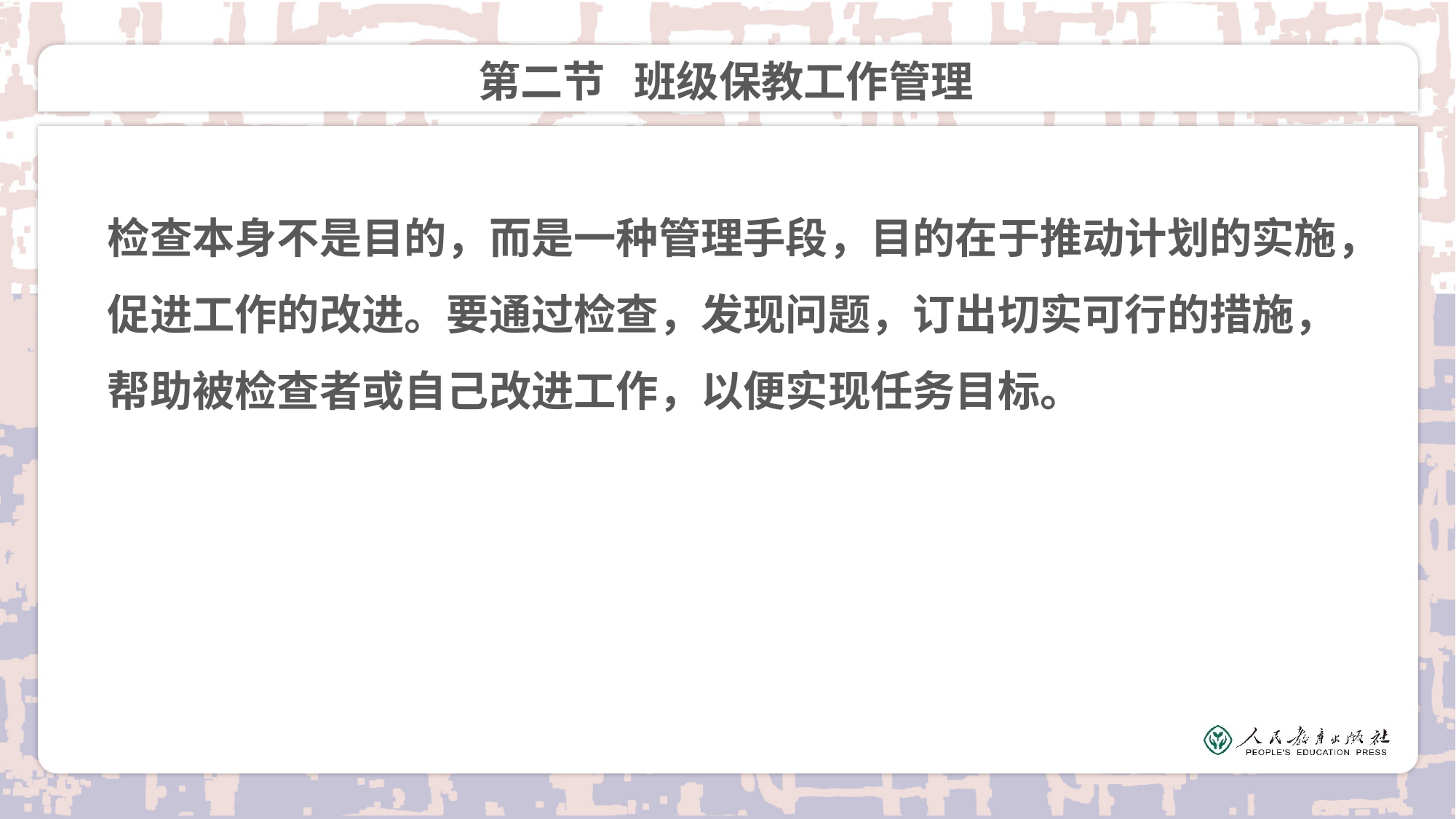

# 第二节   班级保教工作管理
检查本身不是目的，而是一种管理手段，目的在于推动计划的实施，促进工作的改进。要通过检查，发现问题，订出切实可行的措施，帮助被检查者或自己改进工作，以便实现任务目标。